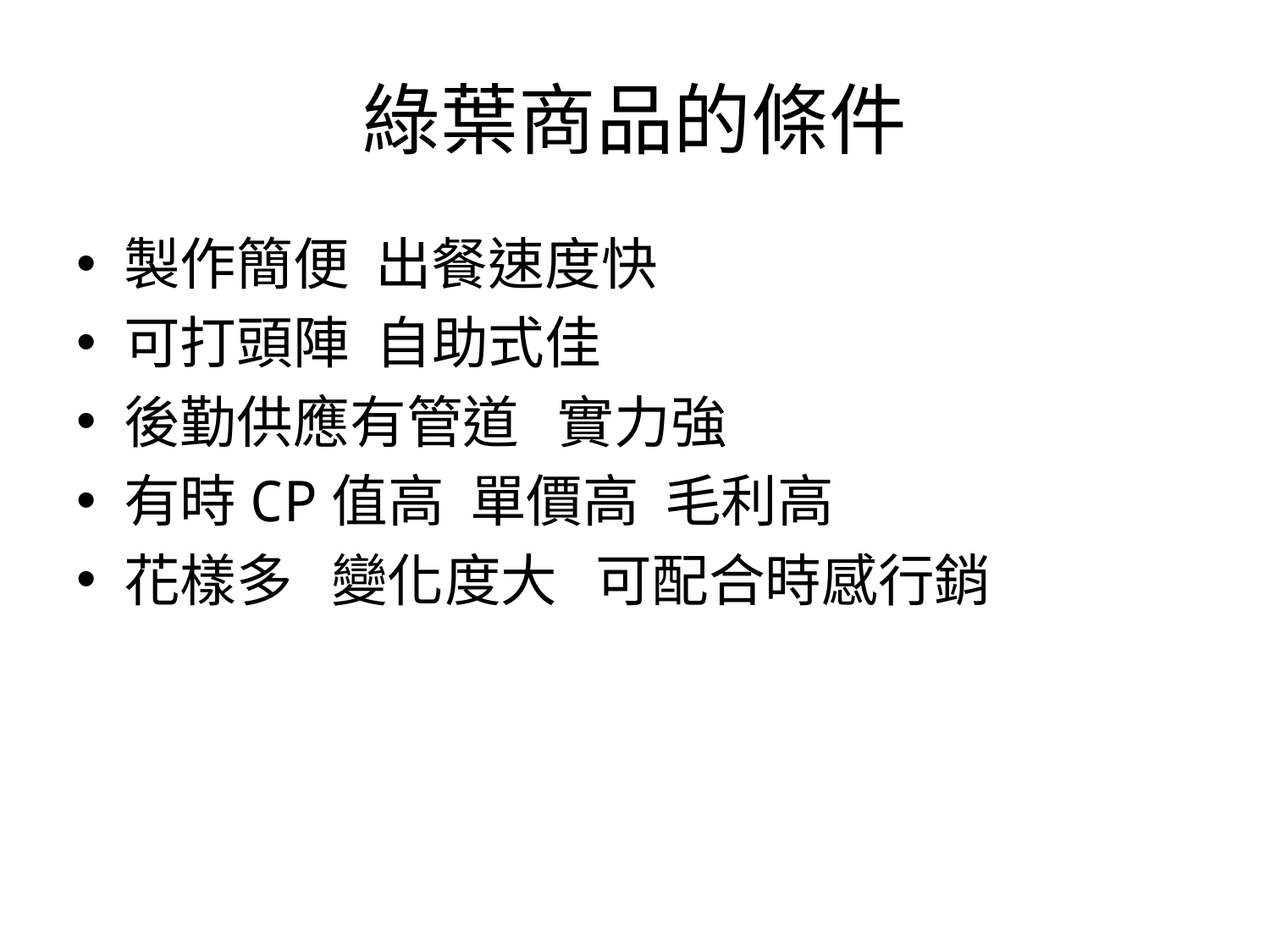

# 綠葉商品的條件
製作簡便  出餐速度快
可打頭陣  自助式佳
後勤供應有管道   實力強
有時CP值高  單價高  毛利高
花樣多   變化度大   可配合時感行銷